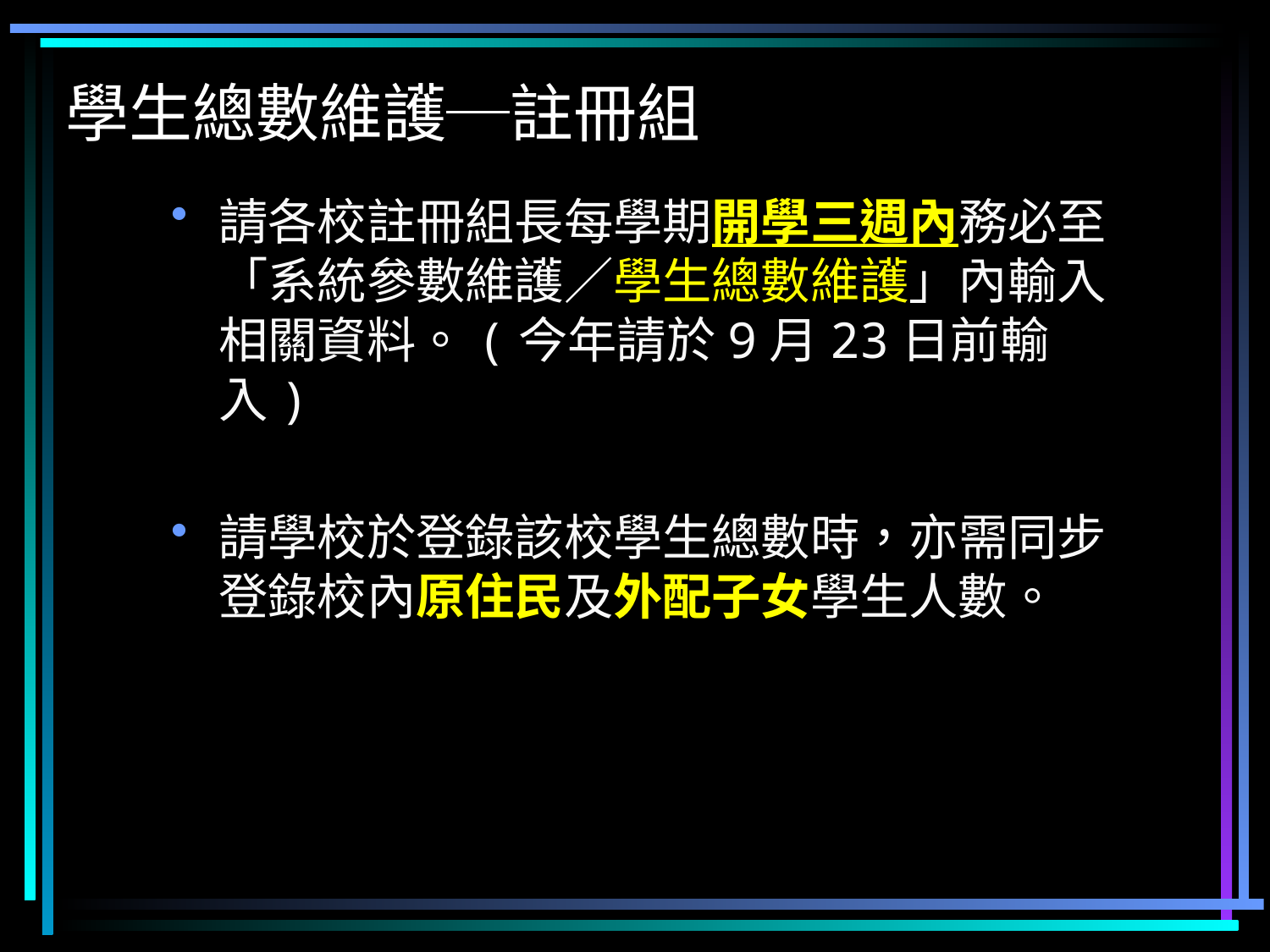

學生總數維護─註冊組
請各校註冊組長每學期開學三週內務必至「系統參數維護／學生總數維護」內輸入相關資料。(今年請於9月23日前輸入)

請學校於登錄該校學生總數時，亦需同步登錄校內原住民及外配子女學生人數。